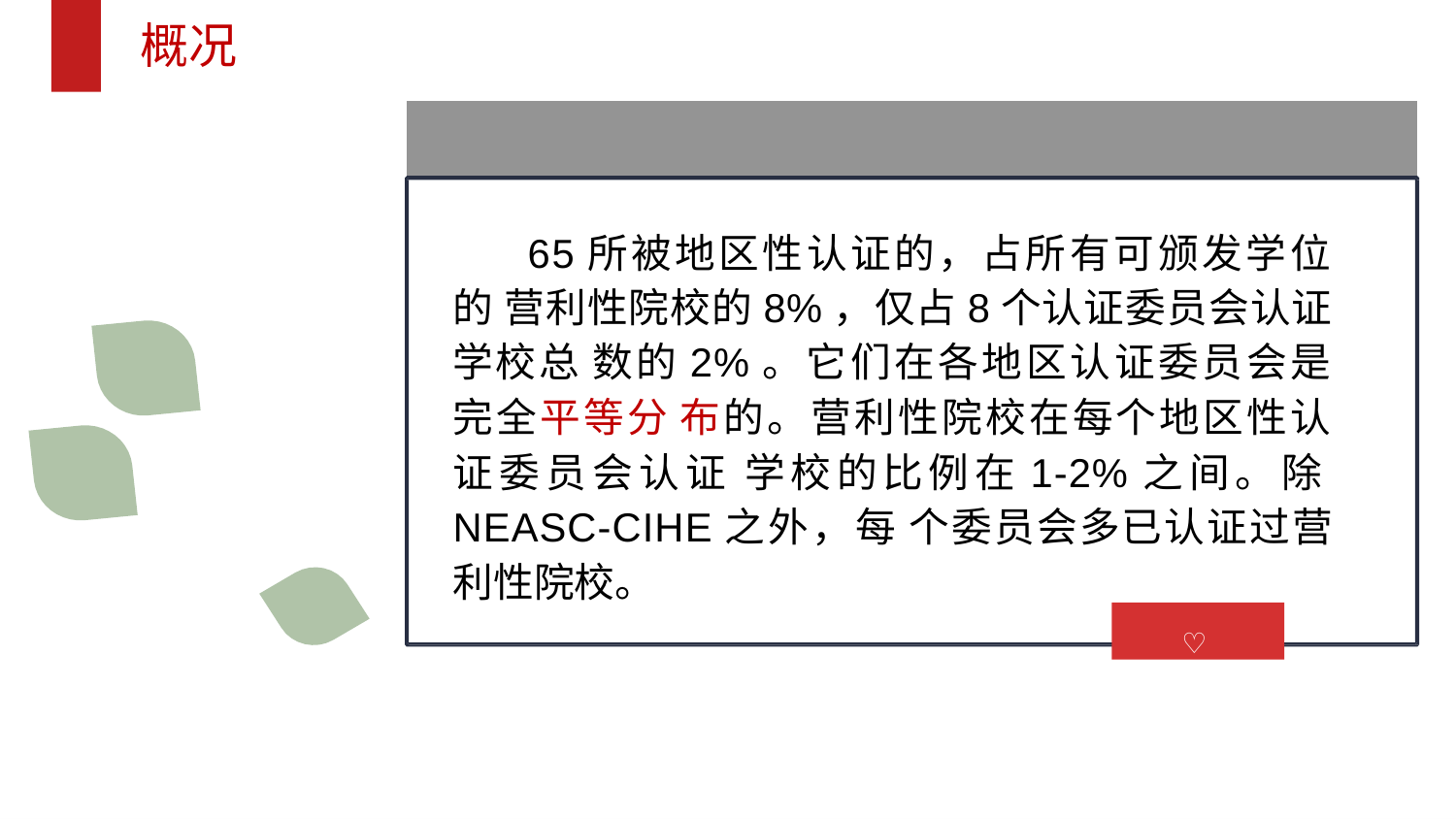

概况

65所被地区性认证的，占所有可颁发学位的 营利性院校的8%，仅占8个认证委员会认证学校总 数的2%。它们在各地区认证委员会是完全平等分 布的。营利性院校在每个地区性认证委员会认证 学校的比例在1-2%之间。除NEASC-CIHE之外，每 个委员会多已认证过营利性院校。

♡